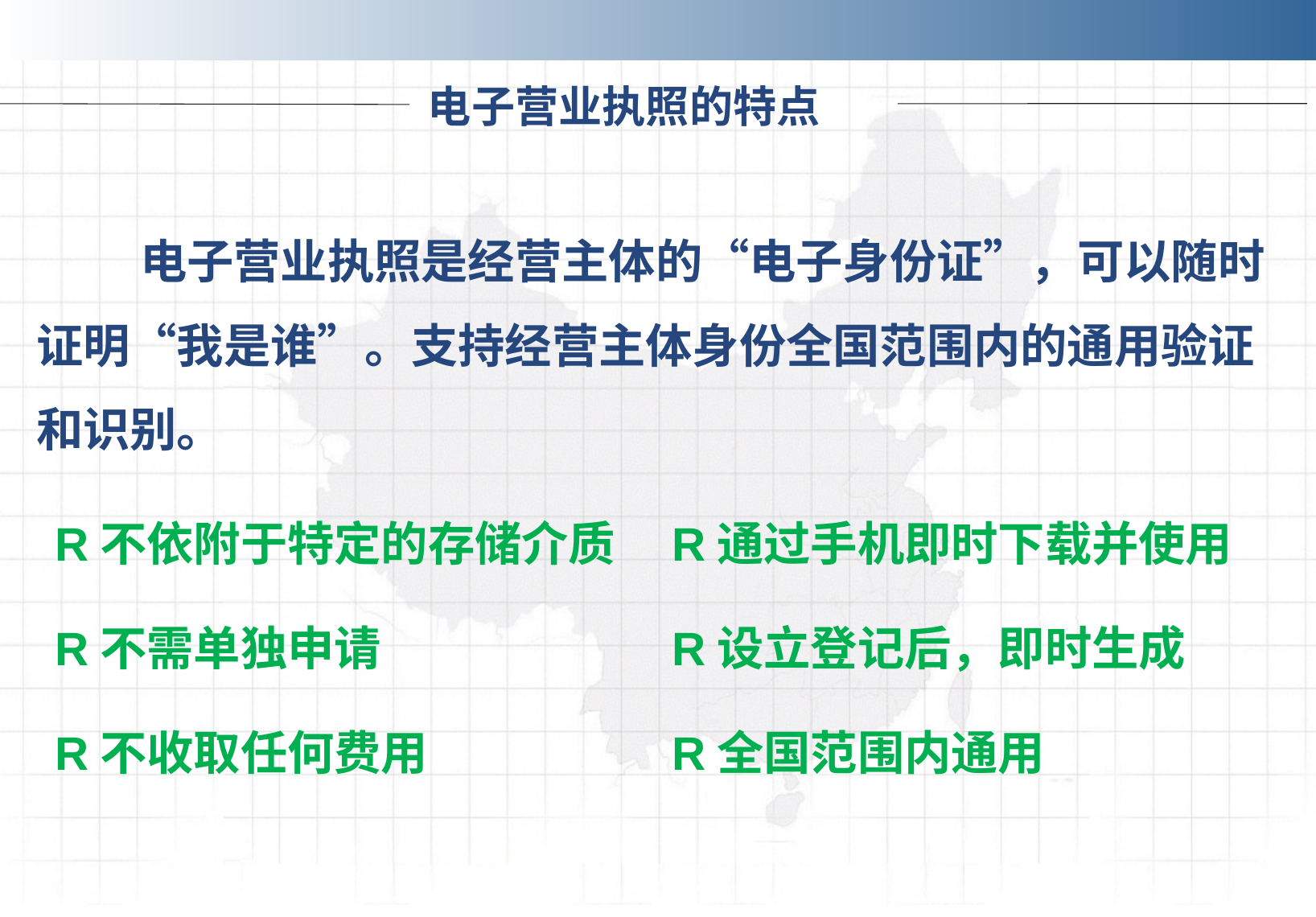

电子营业执照的特点

   电子营业执照是经营主体的“电子身份证”，可以随时证明“我是谁”。支持经营主体身份全国范围内的通用验证和识别。
R不依附于特定的存储介质
R不需单独申请
R不收取任何费用
R通过手机即时下载并使用
R设立登记后，即时生成
R全国范围内通用